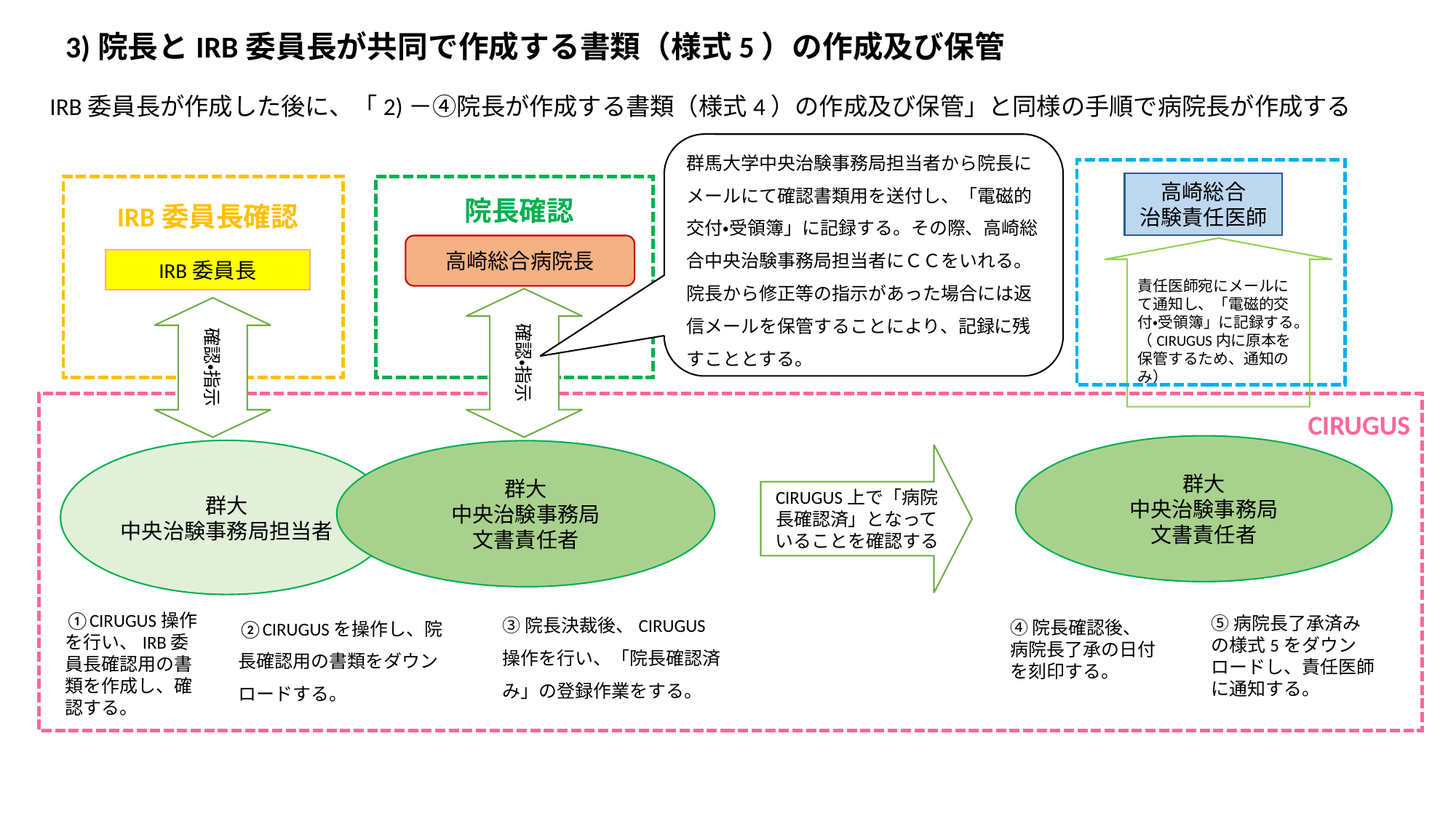

3)院長とIRB委員長が共同で作成する書類（様式5）の作成及び保管
IRB委員長が作成した後に、「2)－④院長が作成する書類（様式4）の作成及び保管」と同様の手順で病院長が作成する
群馬大学中央治験事務局担当者から院長にメールにて確認書類用を送付し、「電磁的交付・受領簿」に記録する。その際、高崎総合中央治験事務局担当者にＣＣをいれる。院長から修正等の指示があった場合には返信メールを保管することにより、記録に残すこととする。

高崎総合
治験責任医師

院長確認
IRB委員長確認
高崎総合病院長
責任医師宛にメールにて通知し、「電磁的交付・受領簿」に記録する。
（CIRUGUS内に原本を保管するため、通知のみ）
IRB委員長
確認・指示
確認・指示

CIRUGUS
群大
中央治験事務局
文書責任者
群大
中央治験事務局担当者
群大
中央治験事務局
文書責任者
CIRUGUS上で「病院長確認済」となっていることを確認する
③院長決裁後、CIRUGUS操作を行い、「院長確認済み」の登録作業をする。
②CIRUGUSを操作し、院長確認用の書類をダウンロードする。
①CIRUGUS操作を行い、IRB委員長確認用の書類を作成し、確認する。

⑤病院長了承済みの様式5をダウンロードし、責任医師に通知する。
④院長確認後、病院長了承の日付を刻印する。